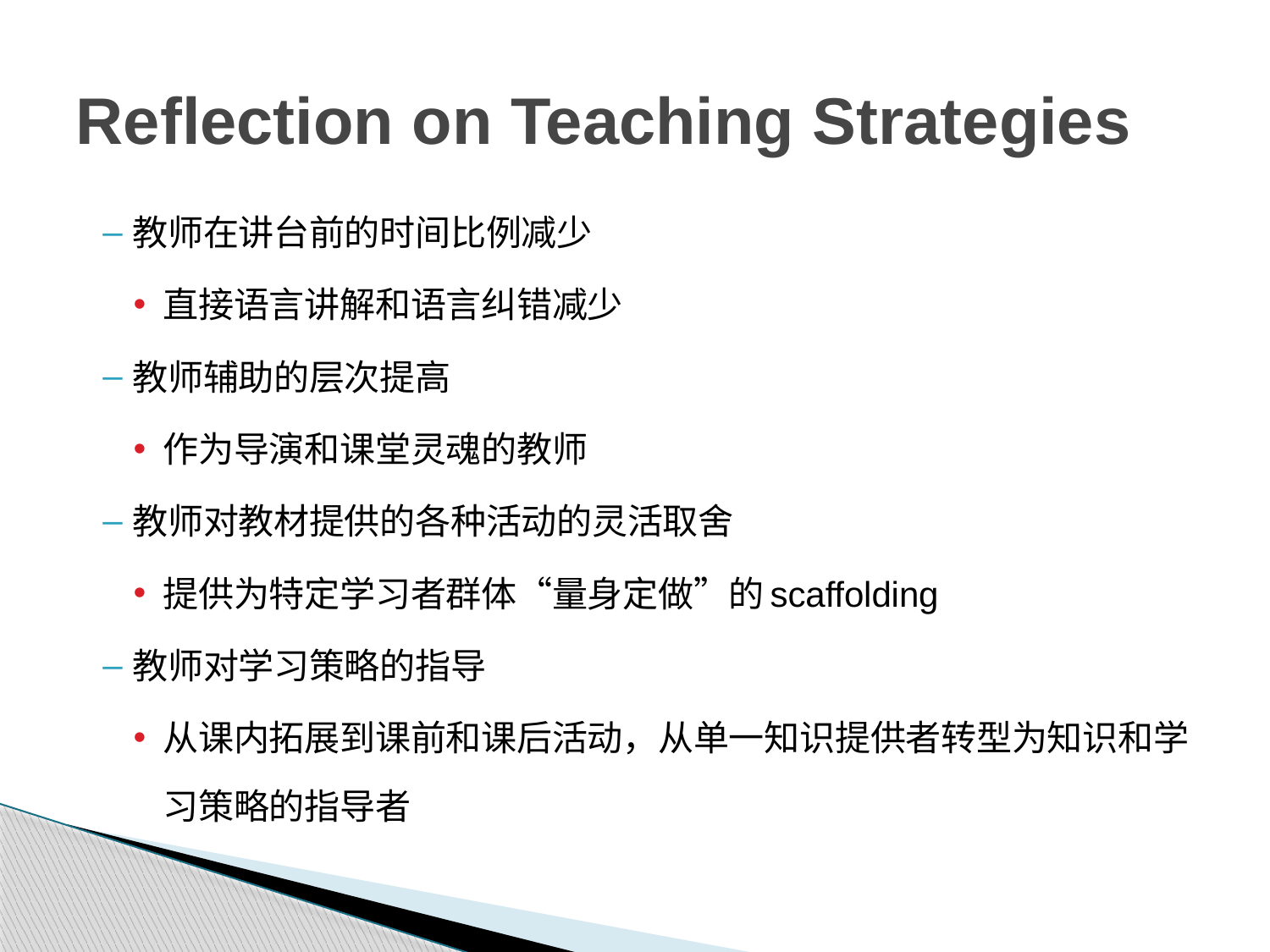

# Reflection on Teaching Strategies
教师在讲台前的时间比例减少
直接语言讲解和语言纠错减少
教师辅助的层次提高
作为导演和课堂灵魂的教师
教师对教材提供的各种活动的灵活取舍
提供为特定学习者群体“量身定做”的scaffolding
教师对学习策略的指导
从课内拓展到课前和课后活动，从单一知识提供者转型为知识和学习策略的指导者